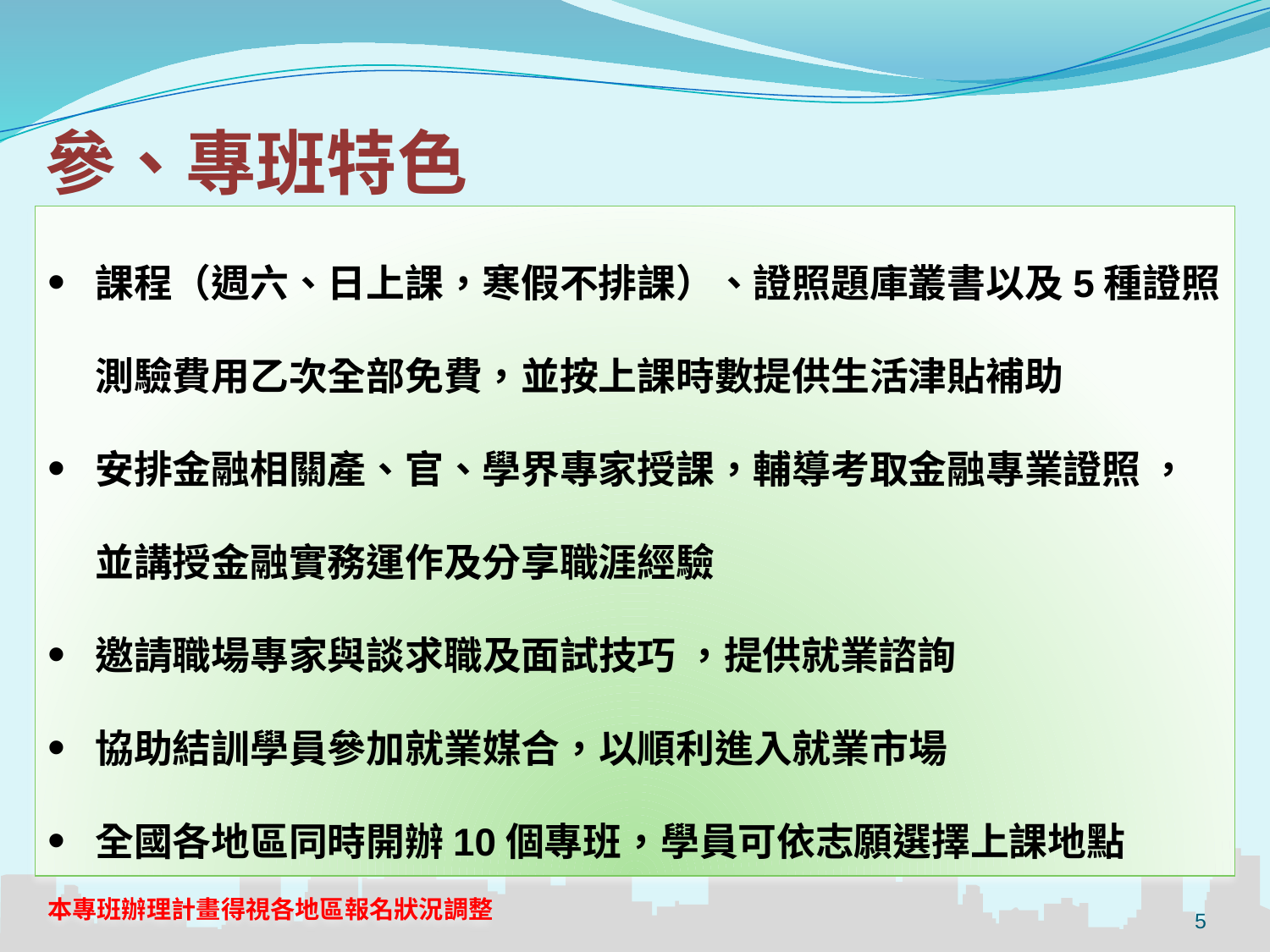

# 參、專班特色
課程（週六、日上課，寒假不排課）、證照題庫叢書以及5種證照測驗費用乙次全部免費，並按上課時數提供生活津貼補助
安排金融相關產、官、學界專家授課，輔導考取金融專業證照 ，並講授金融實務運作及分享職涯經驗
邀請職場專家與談求職及面試技巧 ，提供就業諮詢
協助結訓學員參加就業媒合，以順利進入就業市場
全國各地區同時開辦10個專班，學員可依志願選擇上課地點
本專班辦理計畫得視各地區報名狀況調整

5